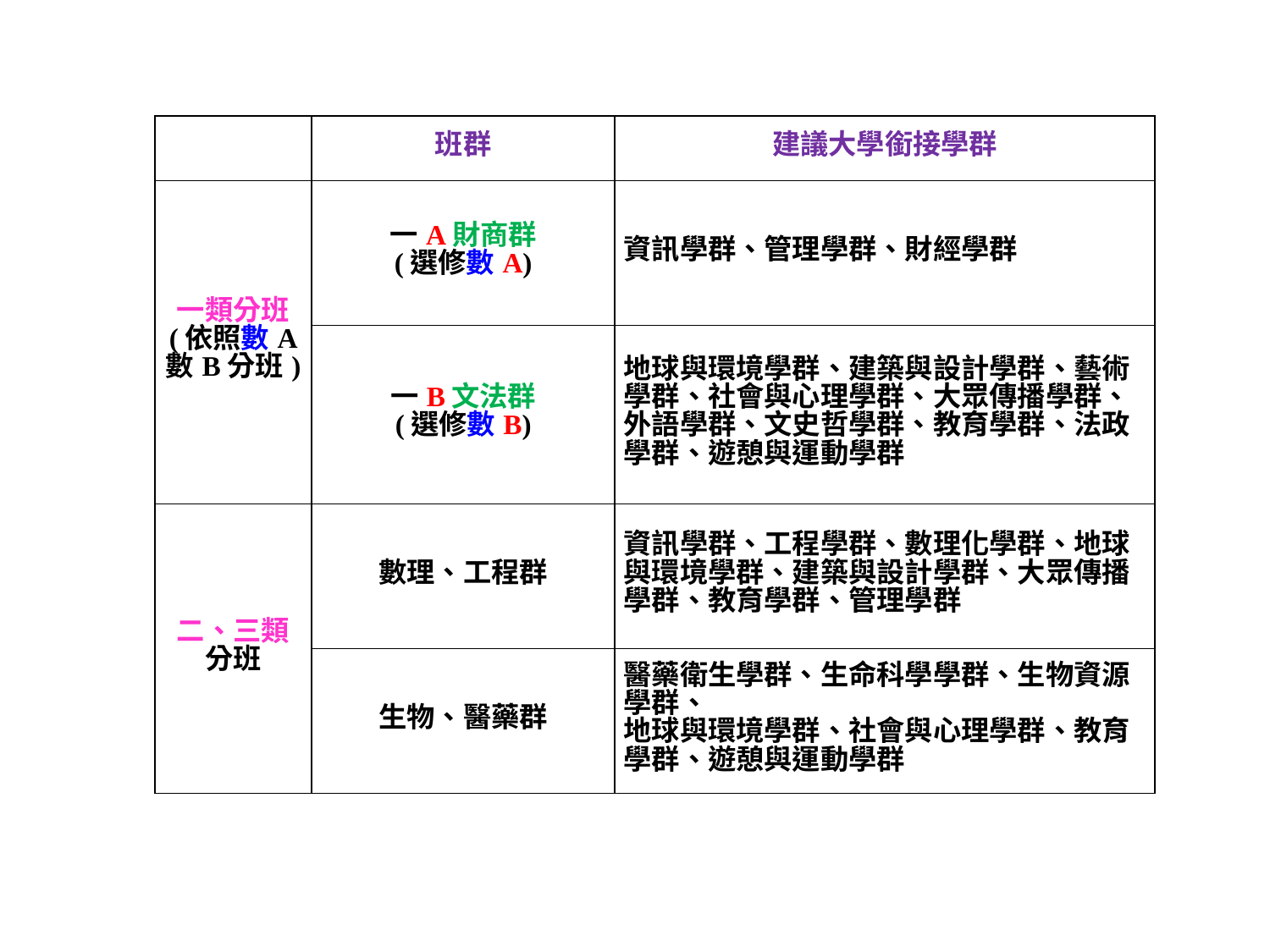

|  | 班群 | 建議大學銜接學群 |
| --- | --- | --- |
| 一類分班 (依照數A 數B分班) | 一A財商群 (選修數A) | 資訊學群、管理學群、財經學群 |
|  | 一B文法群 (選修數B) | 地球與環境學群、建築與設計學群、藝術學群、社會與心理學群、大眾傳播學群、外語學群、文史哲學群、教育學群、法政學群、遊憩與運動學群 |
| 二、三類分班 | 數理、工程群 | 資訊學群、工程學群、數理化學群、地球與環境學群、建築與設計學群、大眾傳播學群、教育學群、管理學群 |
|  | 生物、醫藥群 | 醫藥衛生學群、生命科學學群、生物資源學群、 地球與環境學群、社會與心理學群、教育學群、遊憩與運動學群 |